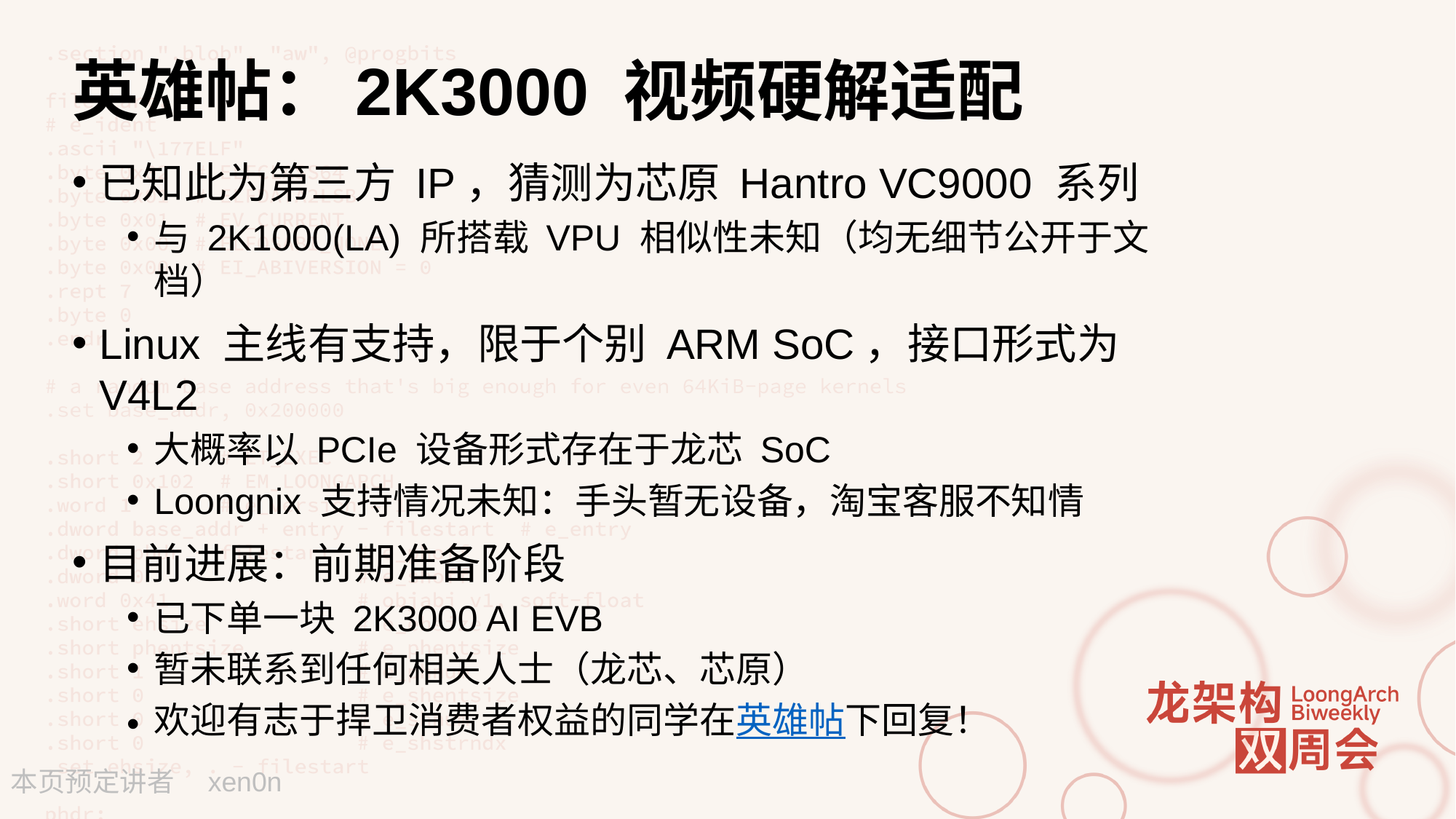

# 英雄帖：2K3000 视频硬解适配
已知此为第三方 IP，猜测为芯原 Hantro VC9000 系列
与 2K1000(LA) 所搭载 VPU 相似性未知（均无细节公开于文档）
Linux 主线有支持，限于个别 ARM SoC，接口形式为 V4L2
大概率以 PCIe 设备形式存在于龙芯 SoC
Loongnix 支持情况未知：手头暂无设备，淘宝客服不知情
目前进展：前期准备阶段
已下单一块 2K3000 AI EVB
暂未联系到任何相关人士（龙芯、芯原）
欢迎有志于捍卫消费者权益的同学在英雄帖下回复！
xen0n